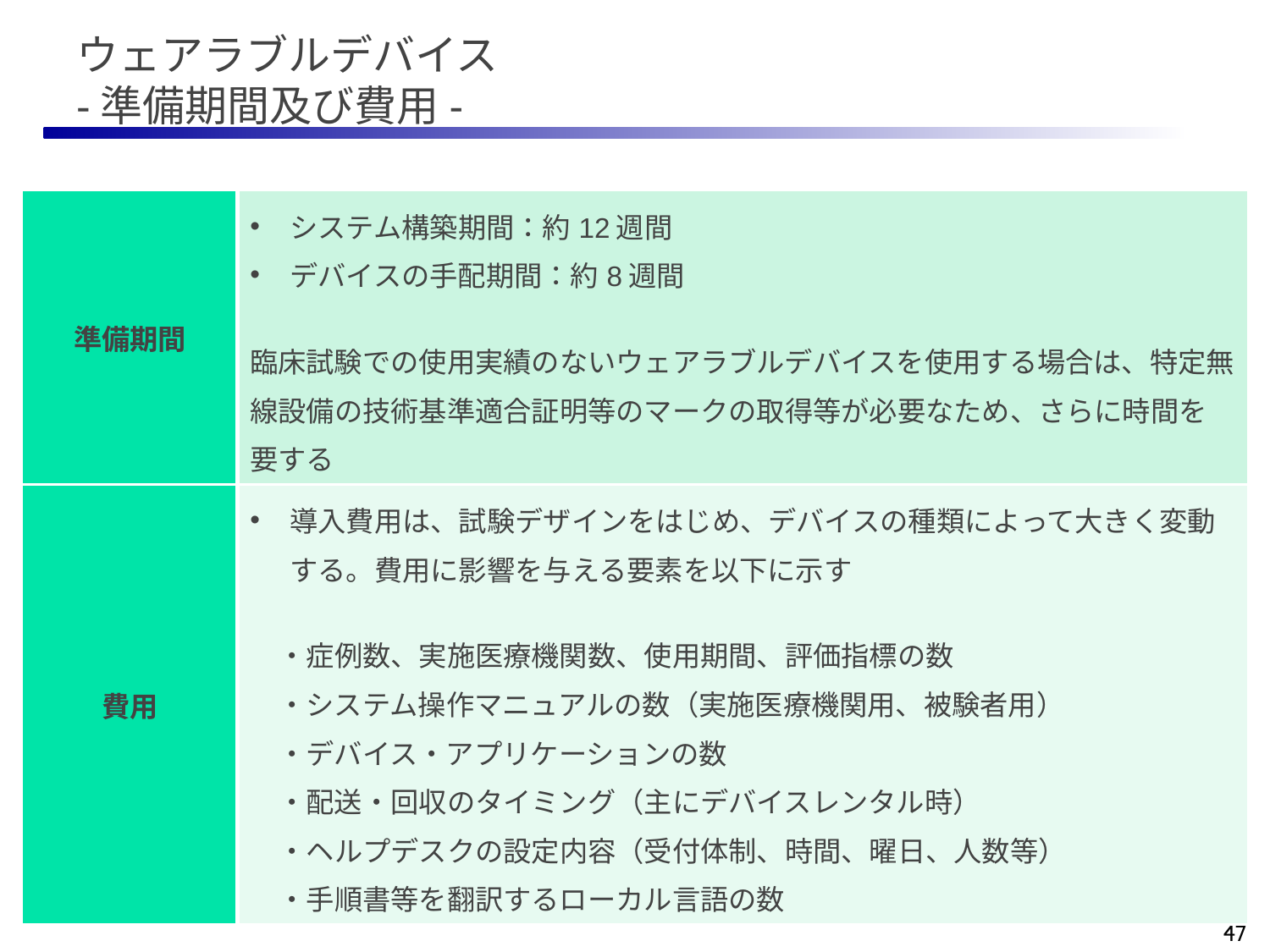

# ウェアラブルデバイス -準備期間及び費用-
| 準備期間 | システム構築期間：約12週間 デバイスの手配期間：約8週間 臨床試験での使用実績のないウェアラブルデバイスを使用する場合は、特定無線設備の技術基準適合証明等のマークの取得等が必要なため、さらに時間を要する |
| --- | --- |
| 費用 | 導入費用は、試験デザインをはじめ、デバイスの種類によって大きく変動する。費用に影響を与える要素を以下に示す 　・症例数、実施医療機関数、使用期間、評価指標の数 　・システム操作マニュアルの数（実施医療機関用、被験者用） 　・デバイス・アプリケーションの数 　・配送・回収のタイミング（主にデバイスレンタル時） 　・ヘルプデスクの設定内容（受付体制、時間、曜日、人数等） 　・手順書等を翻訳するローカル言語の数 |
47